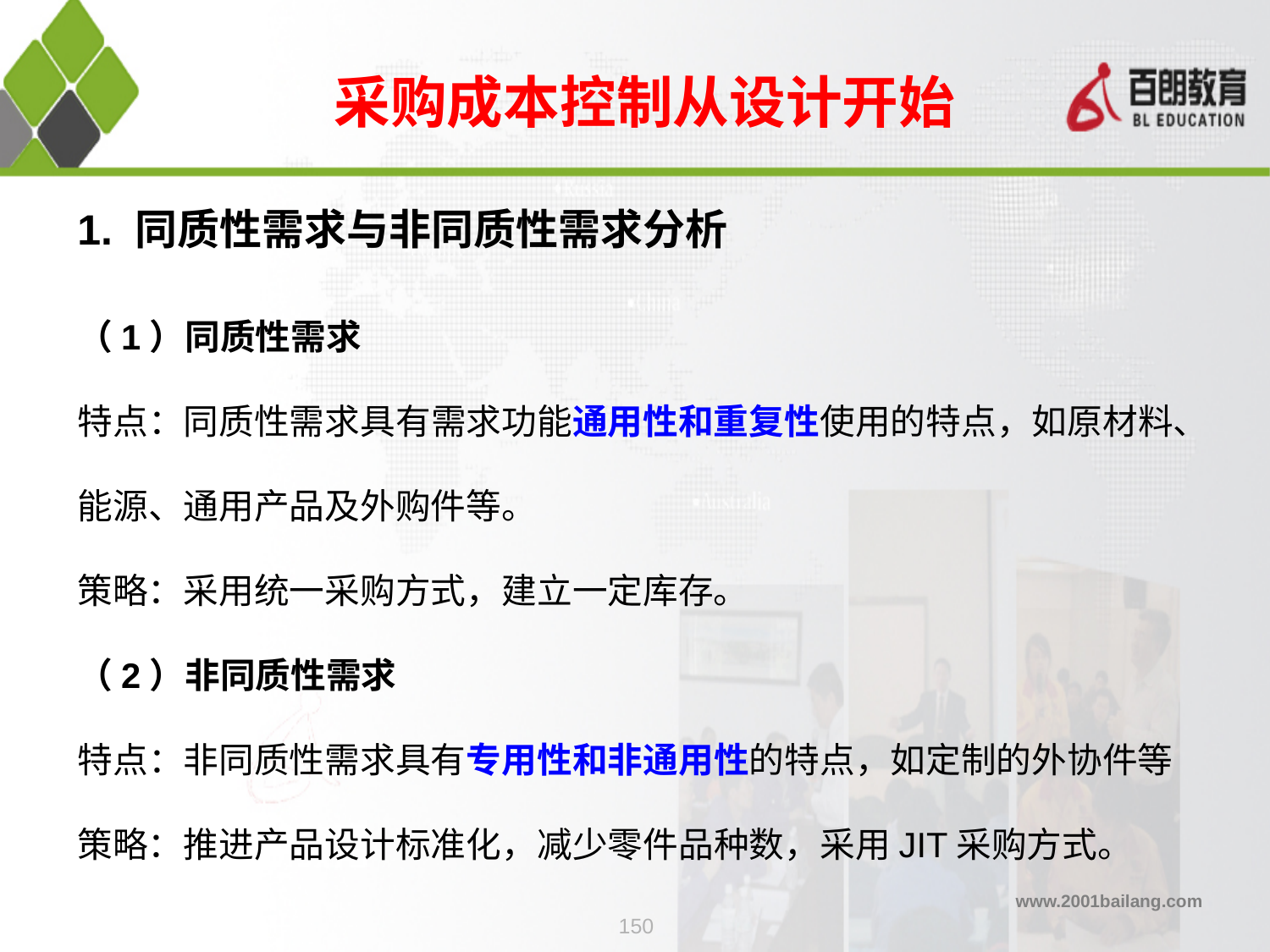

采购成本控制从设计开始
1. 同质性需求与非同质性需求分析
（1）同质性需求
特点：同质性需求具有需求功能通用性和重复性使用的特点，如原材料、能源、通用产品及外购件等。
策略：采用统一采购方式，建立一定库存。
（2）非同质性需求
特点：非同质性需求具有专用性和非通用性的特点，如定制的外协件等
策略：推进产品设计标准化，减少零件品种数，采用JIT采购方式。

150